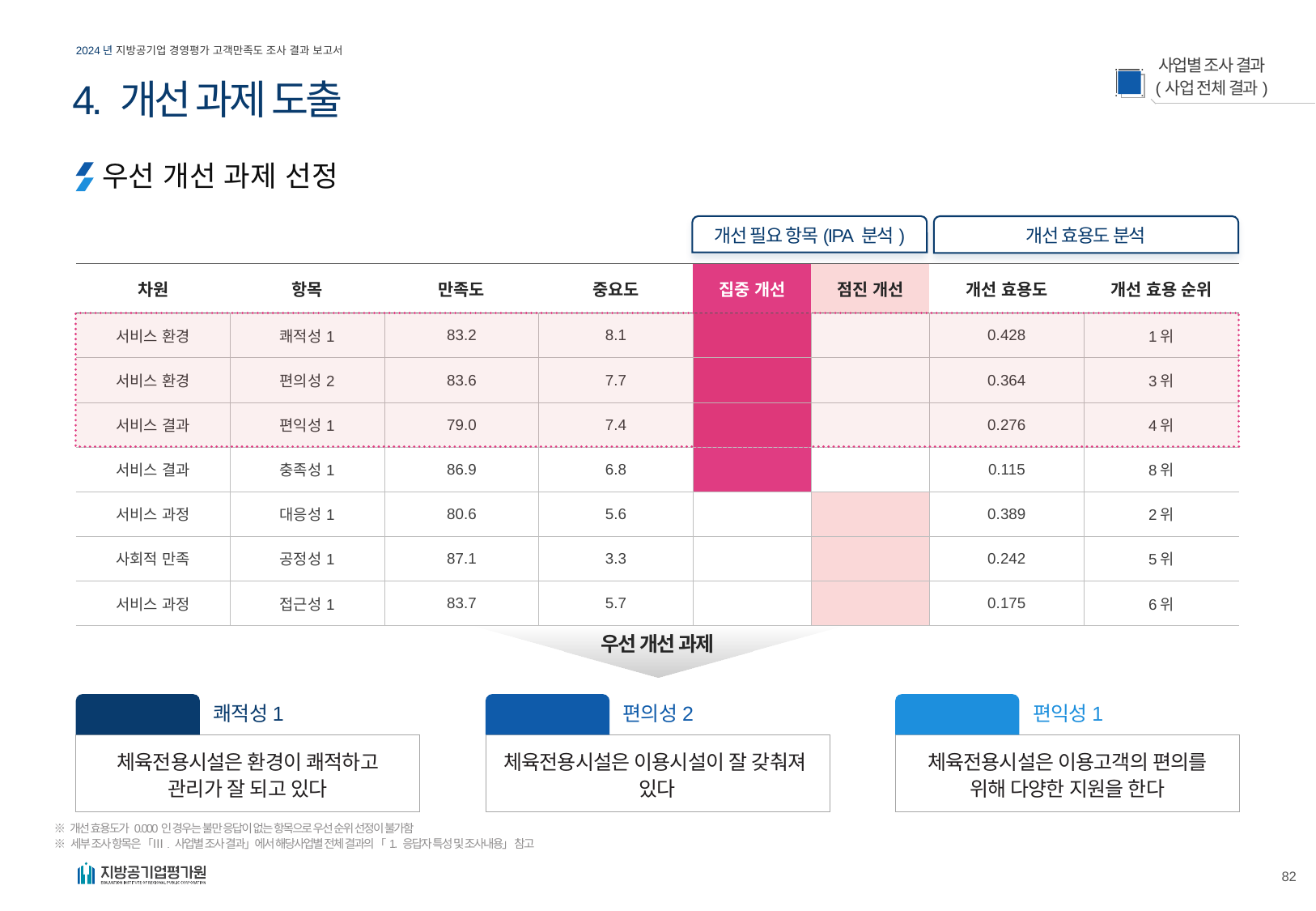

4. 개선 과제 도출
우선 개선 과제 선정

개선 효용도 분석
개선 필요 항목(IPA 분석)
| 차원 | 항목 | 만족도 | 중요도 | 집중 개선 | 점진 개선 | 개선 효용도 | 개선 효용 순위 |
| --- | --- | --- | --- | --- | --- | --- | --- |
| 서비스 환경 | 쾌적성1 | 83.2 | 8.1 |  |  | 0.428 | 1위 |
| 서비스 환경 | 편의성2 | 83.6 | 7.7 |  |  | 0.364 | 3위 |
| 서비스 결과 | 편익성1 | 79.0 | 7.4 |  |  | 0.276 | 4위 |
| 서비스 결과 | 충족성1 | 86.9 | 6.8 |  |  | 0.115 | 8위 |
| 서비스 과정 | 대응성1 | 80.6 | 5.6 |  |  | 0.389 | 2위 |
| 사회적 만족 | 공정성1 | 87.1 | 3.3 |  |  | 0.242 | 5위 |
| 서비스 과정 | 접근성1 | 83.7 | 5.7 |  |  | 0.175 | 6위 |

우선 개선 과제

개선 1순위
개선 2순위
개선 3순위
쾌적성1
편의성2
편익성1
체육전용시설은 환경이 쾌적하고 관리가 잘 되고 있다
체육전용시설은 이용시설이 잘 갖춰져
있다
체육전용시설은 이용고객의 편의를 위해 다양한 지원을 한다
※ 개선 효용도가 0.000인 경우는 불만 응답이 없는 항목으로 우선 순위 선정이 불가함
※ 세부 조사 항목은 「Ⅲ. 사업별 조사 결과」에서 해당사업별 전체 결과의 「1. 응답자 특성 및 조사내용」 참고